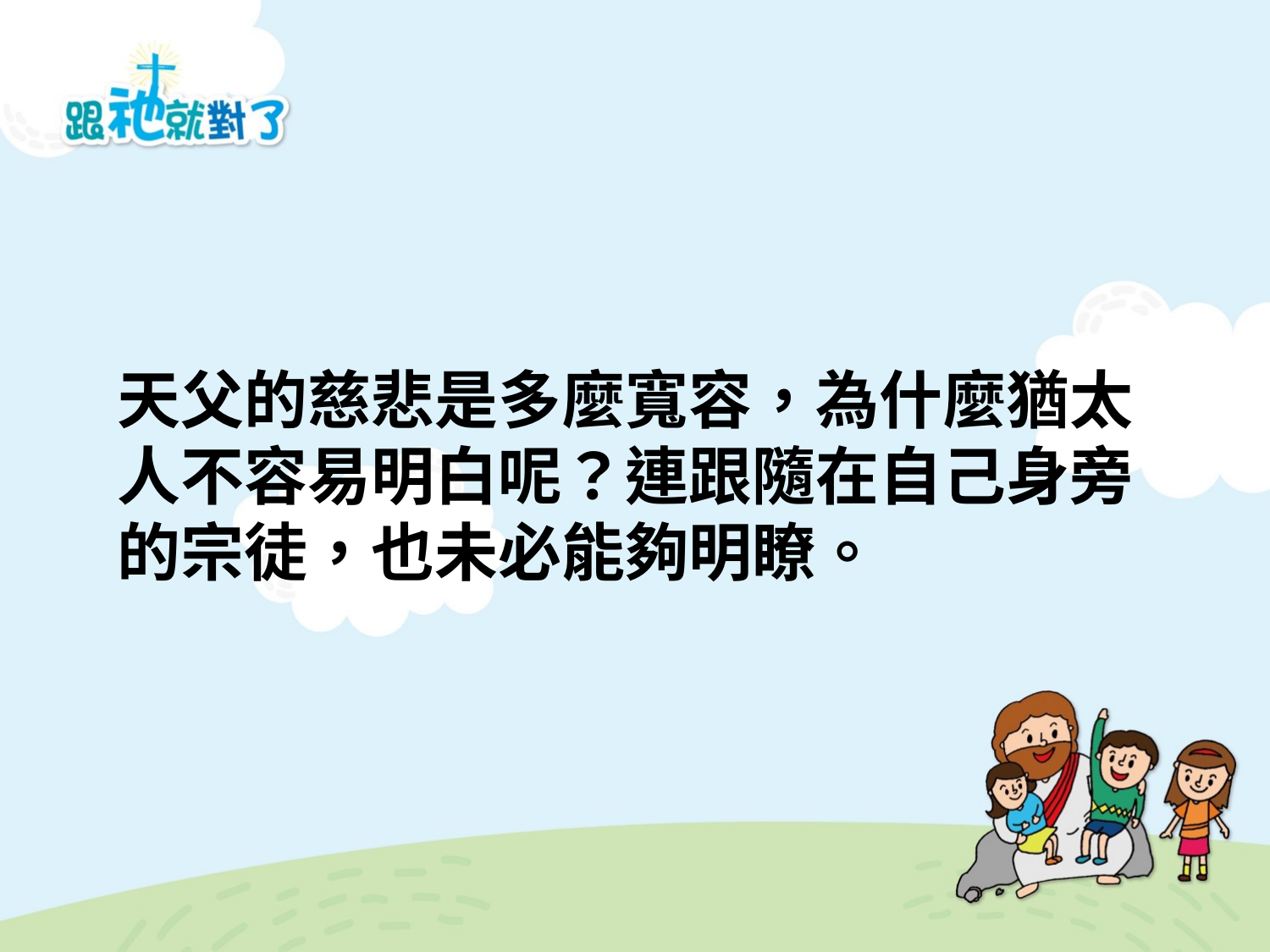

天父的慈悲是多麼寬容，為什麼猶太人不容易明白呢？連跟隨在自己身旁的宗徒，也未必能夠明瞭。